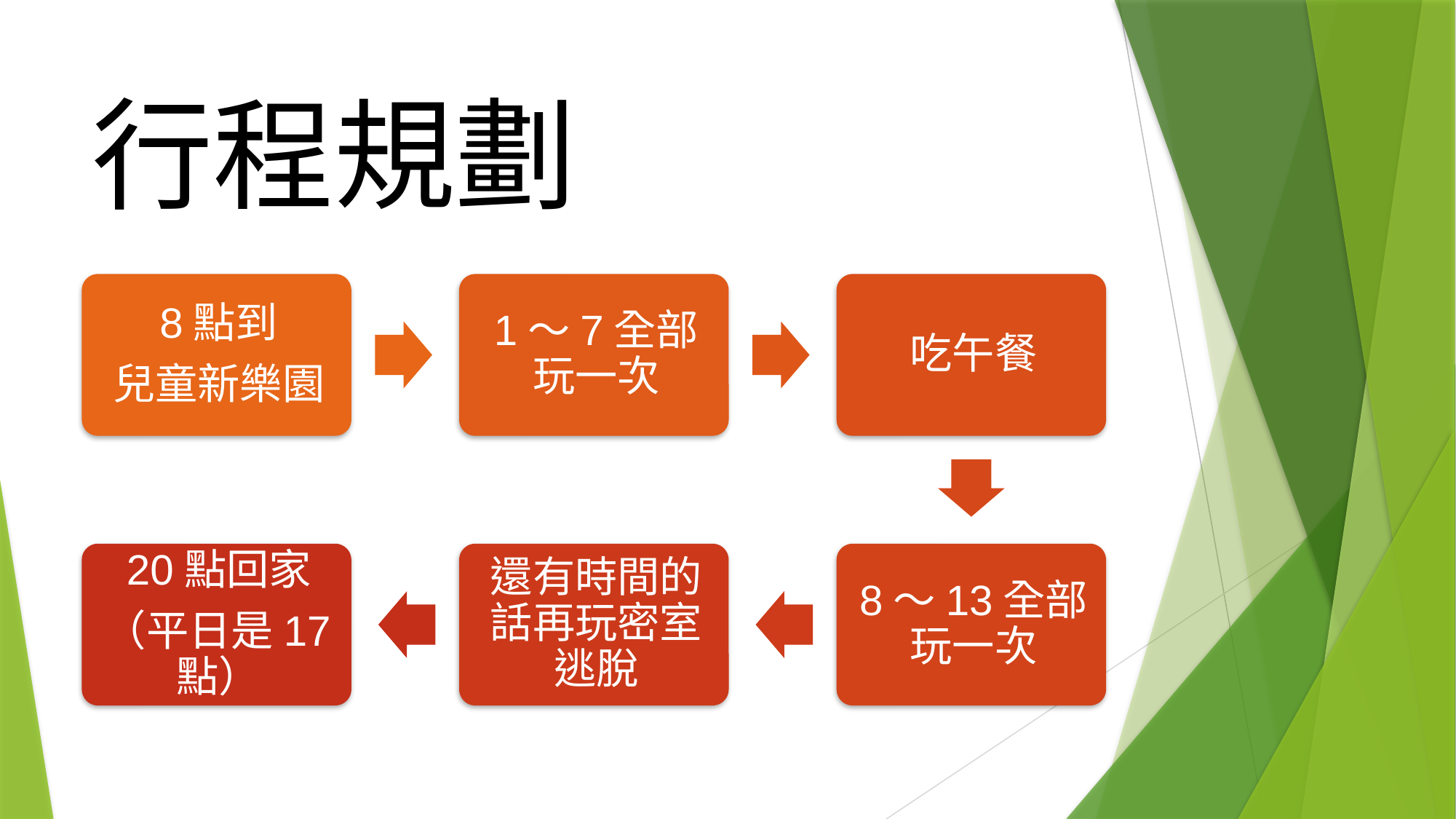

# 行程規劃
8點到
兒童新樂園

1～7全部玩一次

吃午餐

8～13全部玩一次

還有時間的話再玩密室逃脫

20點回家
（平日是17點）